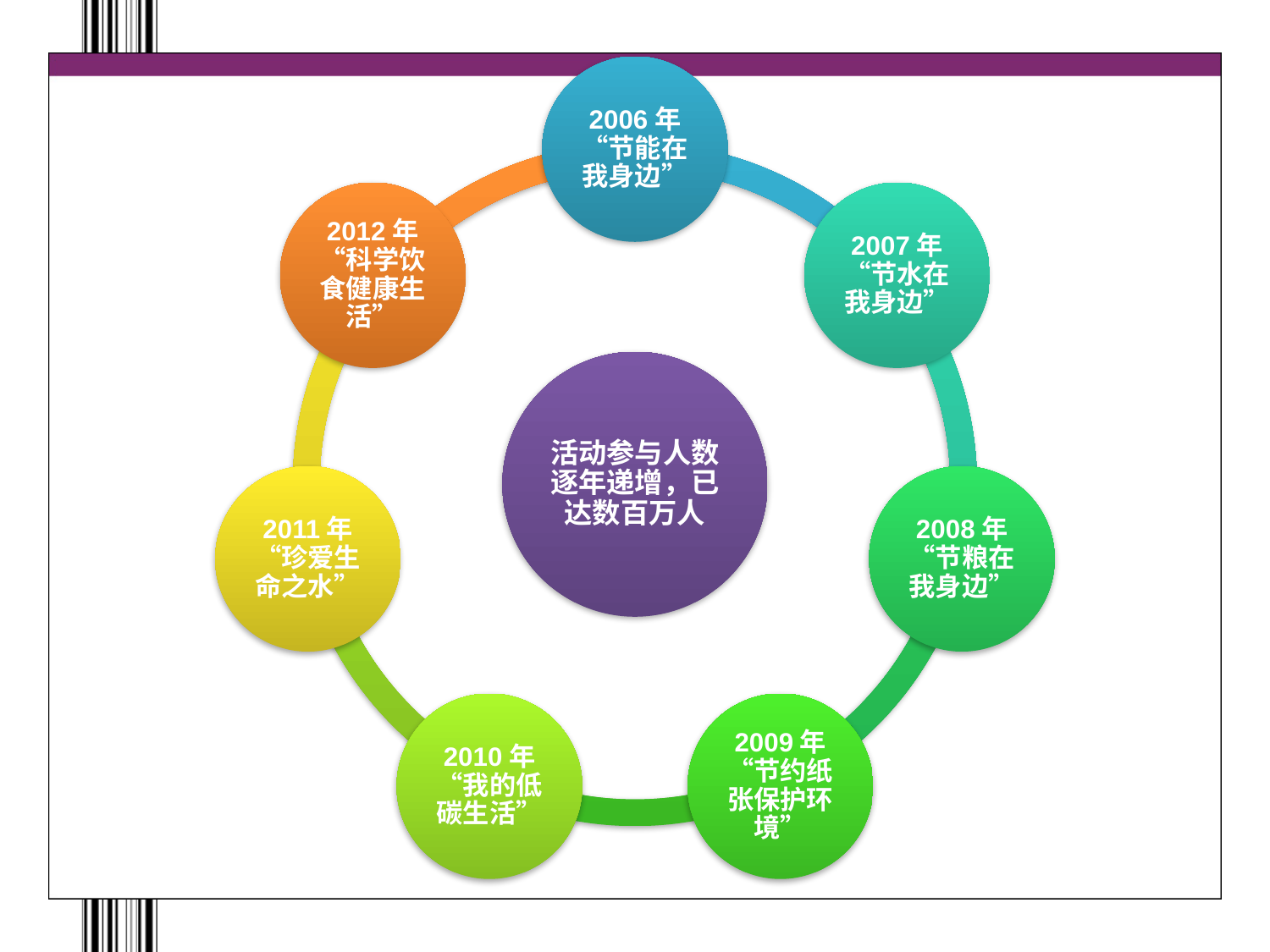

活动参与人数逐年递增，已达数百万人
2006年“节能在我身边”
2007年“节水在我身边”
2008年“节粮在我身边”
2009年“节约纸张保护环境”
2010年“我的低碳生活”
2011年“珍爱生命之水”
2012年“科学饮食健康生活”